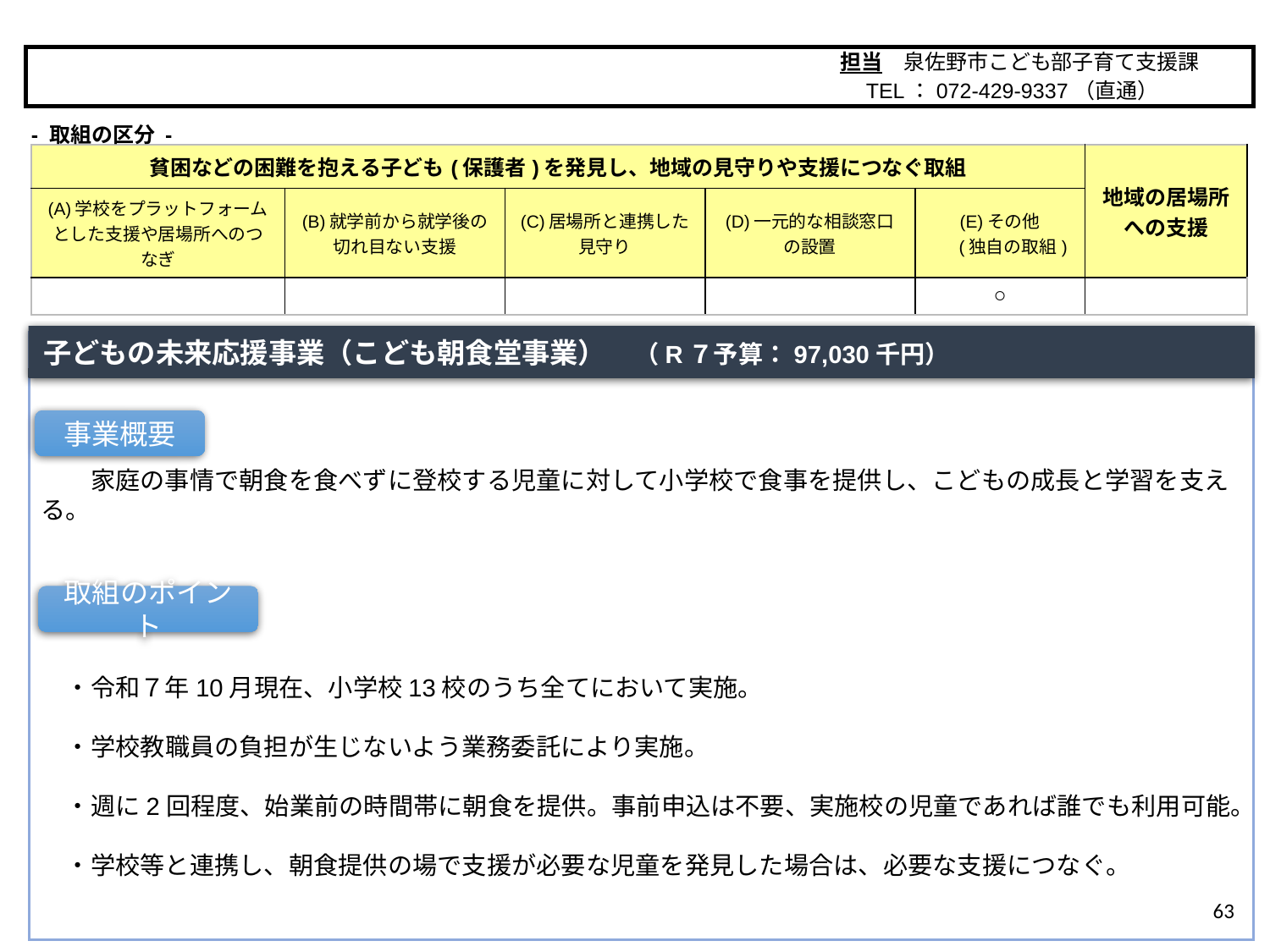

担当　泉佐野市こども部子育て支援課
　TEL：072-429-9337（直通）

泉佐野市
- 取組の区分 -
| 貧困などの困難を抱える子ども(保護者)を発見し、地域の見守りや支援につなぐ取組 |  |  |  |  | 地域の居場所 への支援 |
| --- | --- | --- | --- | --- | --- |
| (A)学校をプラットフォームとした支援や居場所へのつなぎ | (B)就学前から就学後の 切れ目ない支援 | (C)居場所と連携した 見守り | (D)一元的な相談窓口 の設置 | (E)その他 　 (独自の取組) |  |
|  |  |  |  | ○ |  |
子どもの未来応援事業（こども朝食堂事業）　（R７予算：97,030千円）

　　家庭の事情で朝食を食べずに登校する児童に対して小学校で食事を提供し、こどもの成長と学習を支える。

　・令和７年10月現在、小学校13校のうち全てにおいて実施。

　・学校教職員の負担が生じないよう業務委託により実施。

　・週に2回程度、始業前の時間帯に朝食を提供。事前申込は不要、実施校の児童であれば誰でも利用可能。

　・学校等と連携し、朝食提供の場で支援が必要な児童を発見した場合は、必要な支援につなぐ。

事業概要
取組のポイント
63